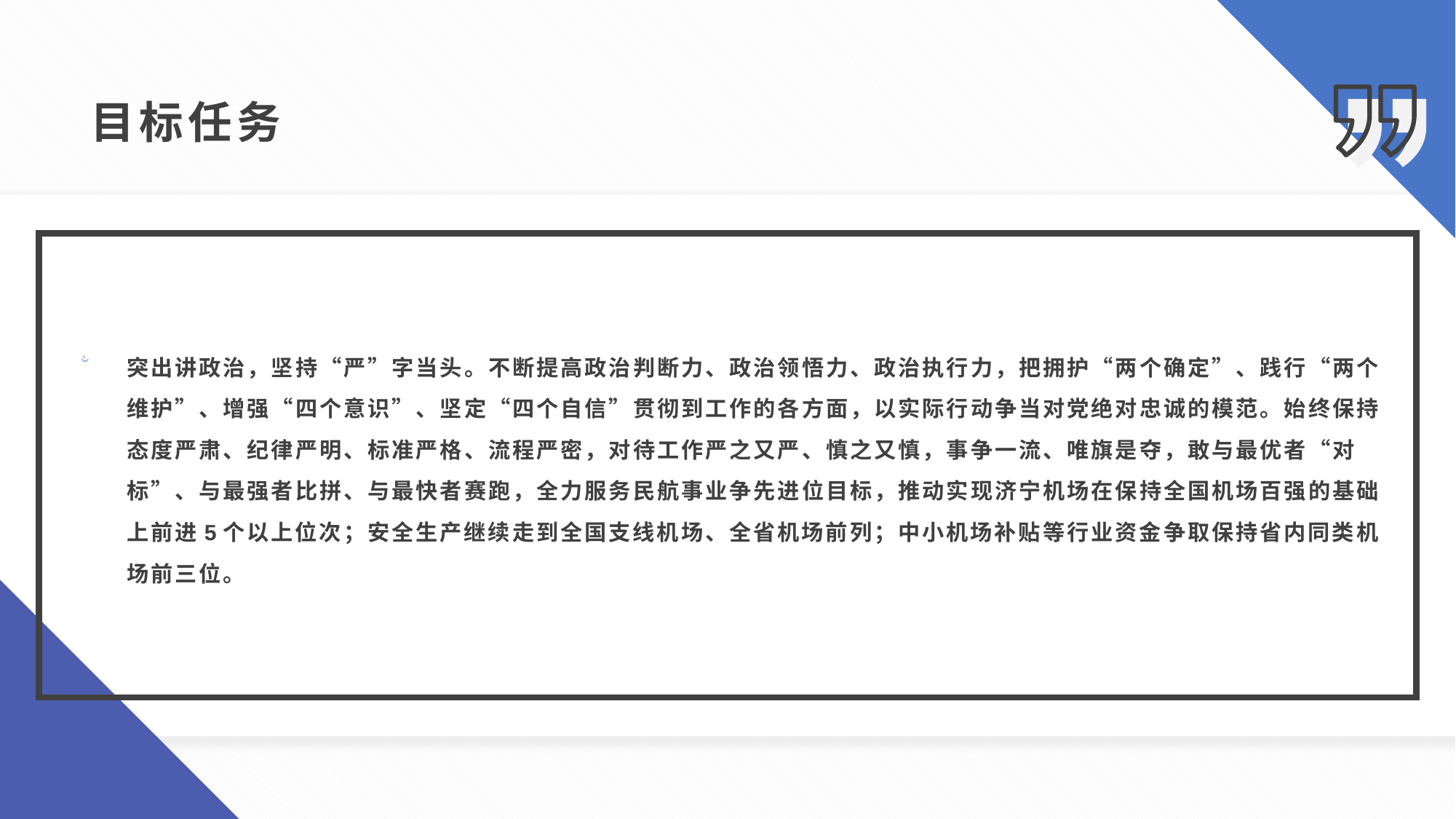

目标任务

突出讲政治，坚持“严”字当头。不断提高政治判断力、政治领悟力、政治执行力，把拥护“两个确定”、践行“两个维护”、增强“四个意识”、坚定“四个自信”贯彻到工作的各方面，以实际行动争当对党绝对忠诚的模范。始终保持态度严肃、纪律严明、标准严格、流程严密，对待工作严之又严、慎之又慎，事争一流、唯旗是夺，敢与最优者“对标”、与最强者比拼、与最快者赛跑，全力服务民航事业争先进位目标，推动实现济宁机场在保持全国机场百强的基础上前进5个以上位次；安全生产继续走到全国支线机场、全省机场前列；中小机场补贴等行业资金争取保持省内同类机场前三位。